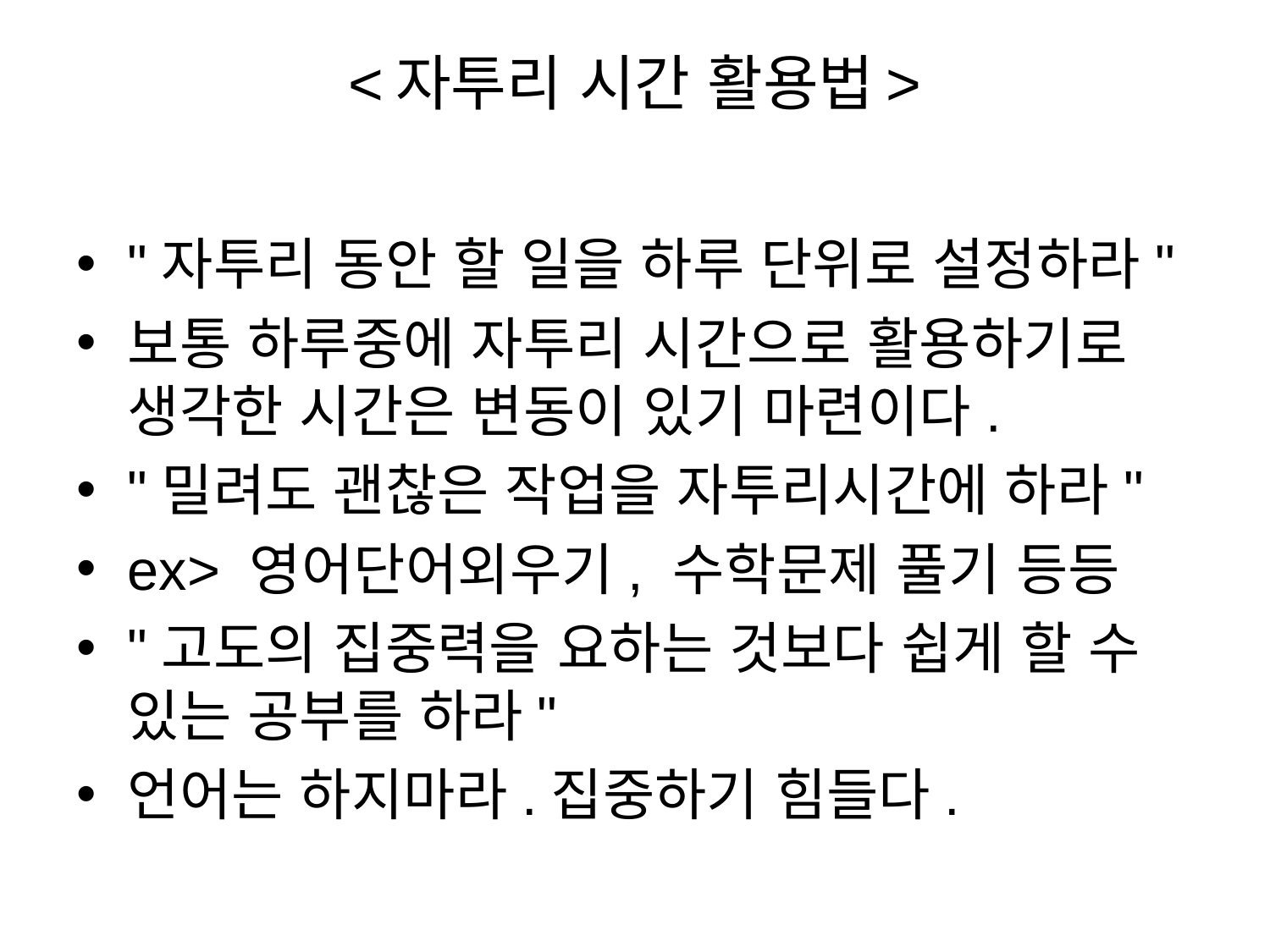

# <자투리 시간 활용법>
"자투리 동안 할 일을 하루 단위로 설정하라"
보통 하루중에 자투리 시간으로 활용하기로 생각한 시간은 변동이 있기 마련이다.
"밀려도 괜찮은 작업을 자투리시간에 하라"
ex> 영어단어외우기, 수학문제 풀기 등등
"고도의 집중력을 요하는 것보다 쉽게 할 수 있는 공부를 하라"
언어는 하지마라.집중하기 힘들다.